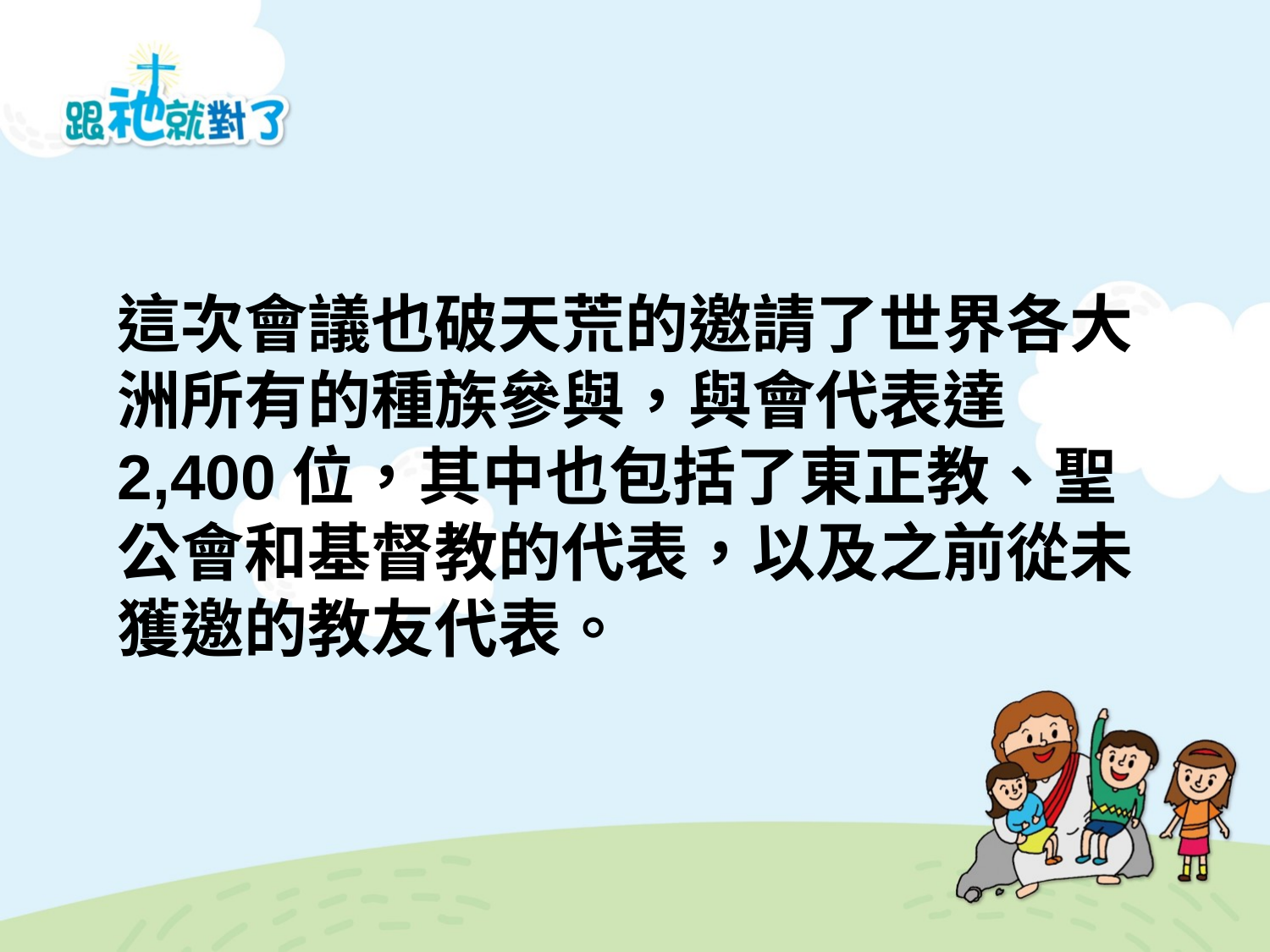

這次會議也破天荒的邀請了世界各大洲所有的種族參與，與會代表達2,400位，其中也包括了東正教、聖公會和基督教的代表，以及之前從未獲邀的教友代表。